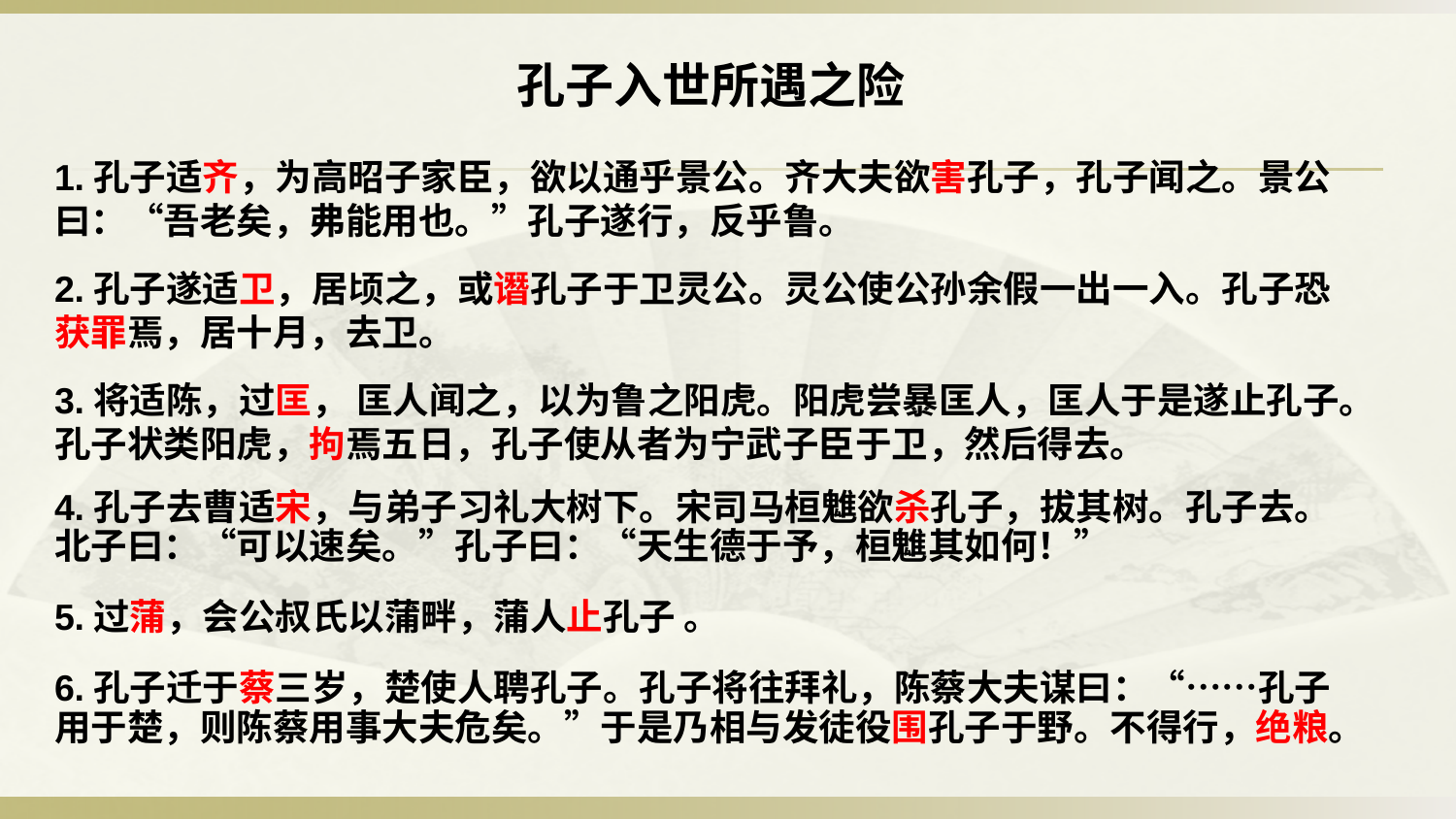

孔子入世所遇之险

1.孔子适齐，为高昭子家臣，欲以通乎景公。齐大夫欲害孔子，孔子闻之。景公曰：“吾老矣，弗能用也。”孔子遂行，反乎鲁。
2.孔子遂适卫，居顷之，或谮孔子于卫灵公。灵公使公孙余假一出一入。孔子恐获罪焉，居十月，去卫。
3.将适陈，过匡， 匡人闻之，以为鲁之阳虎。阳虎尝暴匡人，匡人于是遂止孔子。孔子状类阳虎，拘焉五日，孔子使从者为宁武子臣于卫，然后得去。
4.孔子去曹适宋，与弟子习礼大树下。宋司马桓魋欲杀孔子，拔其树。孔子去。北子曰：“可以速矣。”孔子曰：“天生德于予，桓魋其如何！”
5.过蒲，会公叔氏以蒲畔，蒲人止孔子 。
6.孔子迁于蔡三岁，楚使人聘孔子。孔子将往拜礼，陈蔡大夫谋曰：“……孔子用于楚，则陈蔡用事大夫危矣。”于是乃相与发徒役围孔子于野。不得行，绝粮。